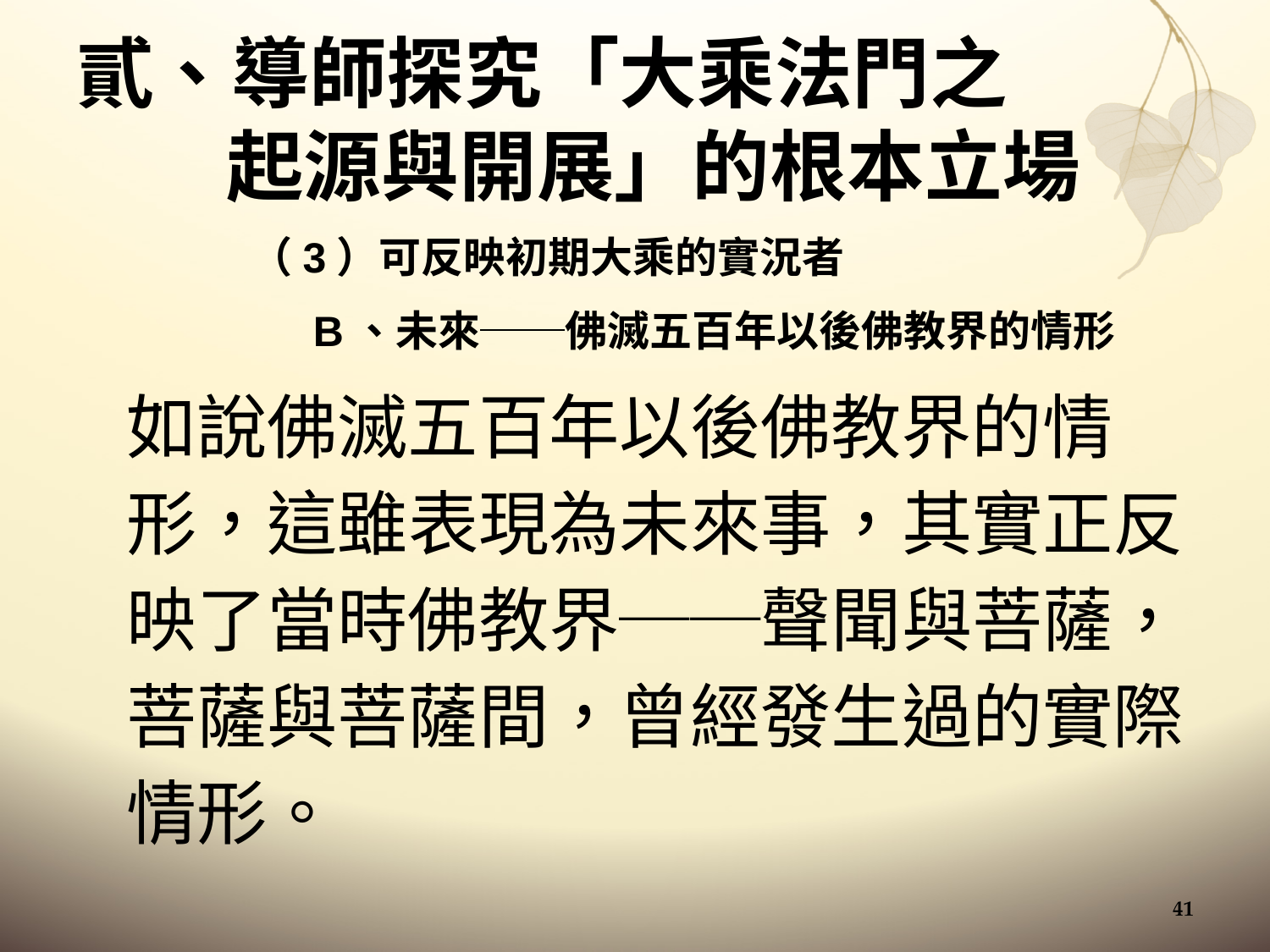

# 貳、導師探究「大乘法門之起源與開展」的根本立場
（3）可反映初期大乘的實況者
B、未來──佛滅五百年以後佛教界的情形
如說佛滅五百年以後佛教界的情形，這雖表現為未來事，其實正反映了當時佛教界──聲聞與菩薩，菩薩與菩薩間，曾經發生過的實際情形。
41